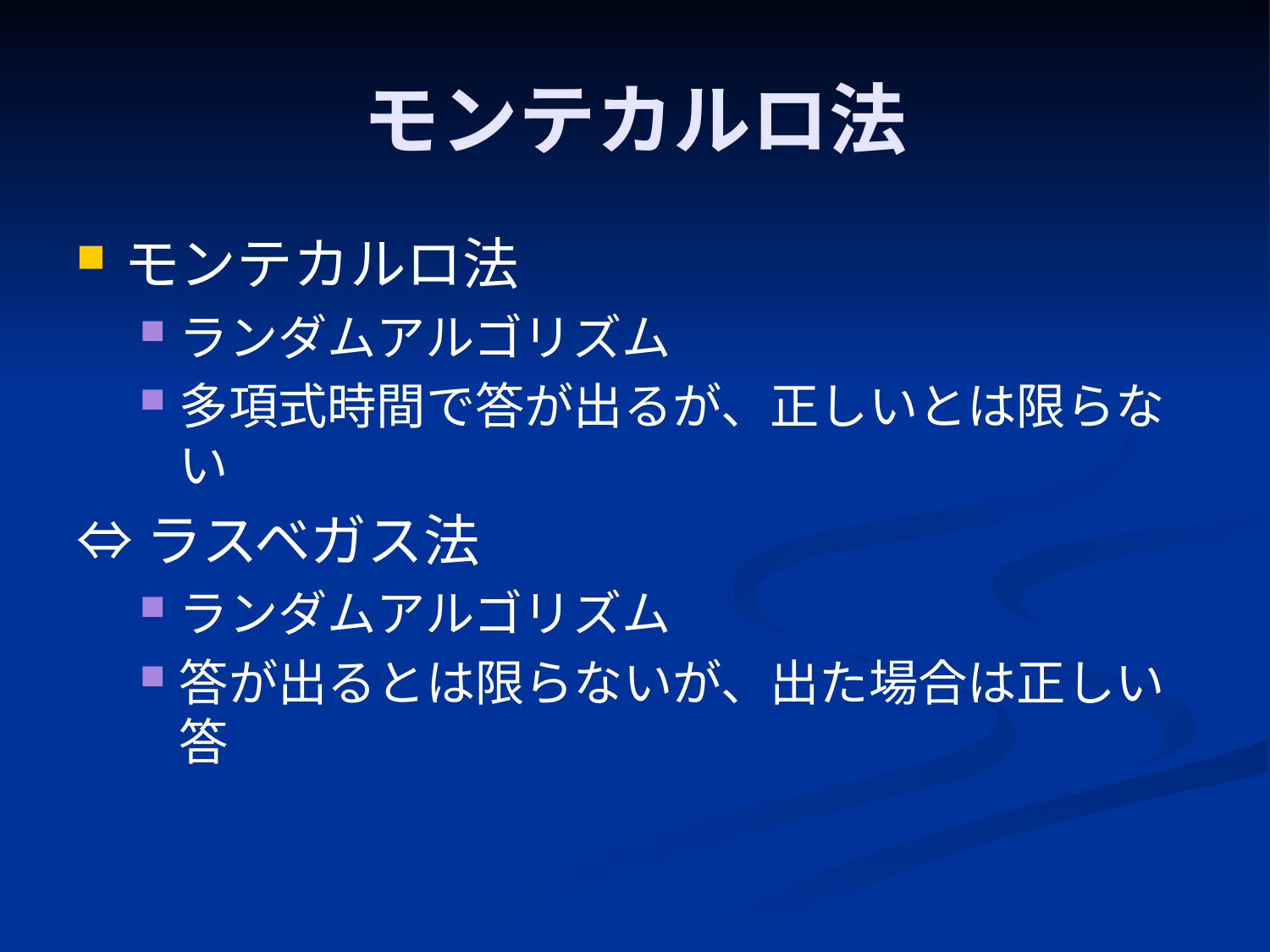

# モンテカルロ法
モンテカルロ法
ランダムアルゴリズム
多項式時間で答が出るが、正しいとは限らない
⇔ラスベガス法
ランダムアルゴリズム
答が出るとは限らないが、出た場合は正しい答